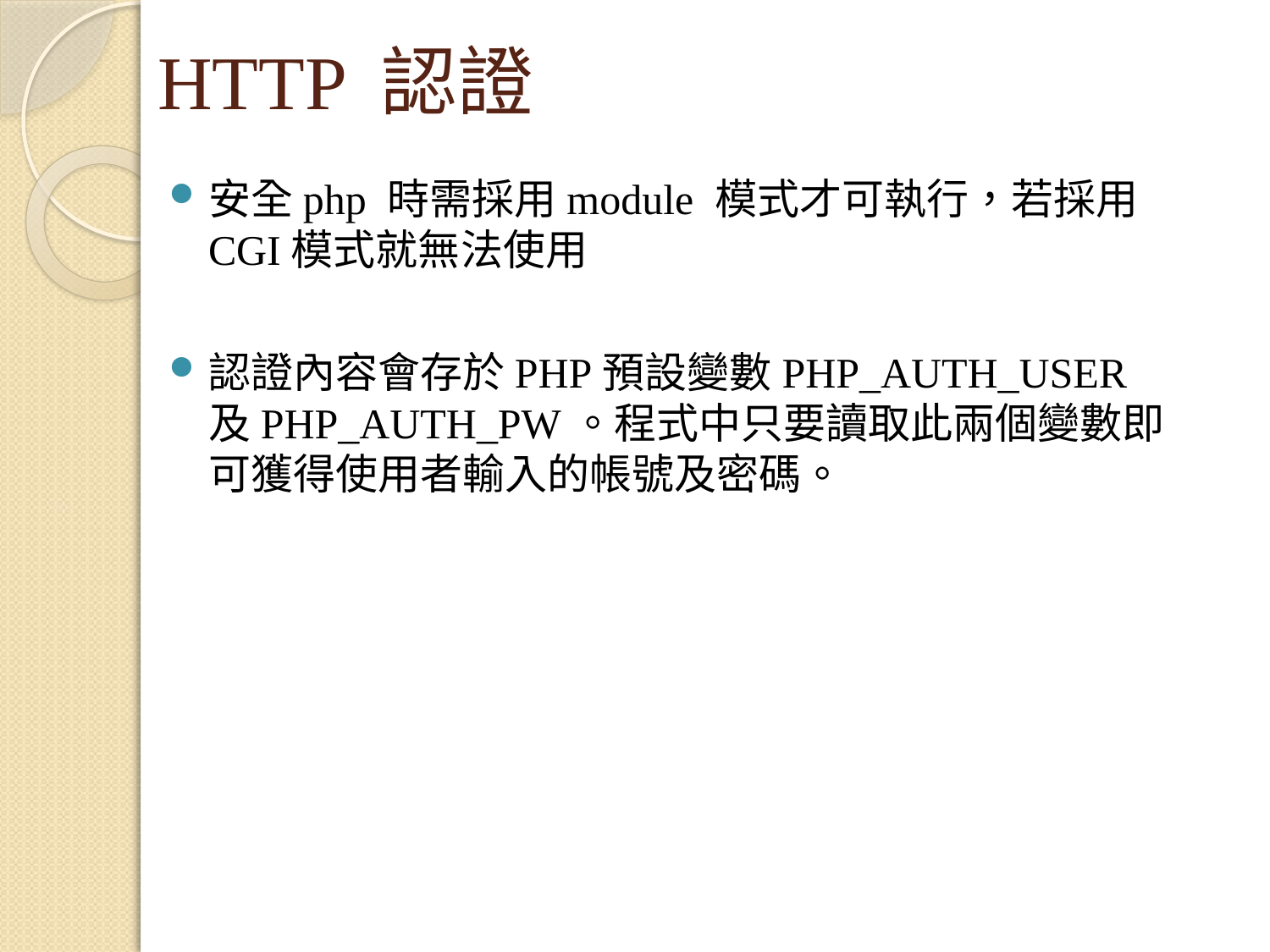

HTTP 認證
安全php 時需採用module 模式才可執行，若採用CGI模式就無法使用

認證內容會存於PHP預設變數PHP_AUTH_USER 及PHP_AUTH_PW。程式中只要讀取此兩個變數即可獲得使用者輸入的帳號及密碼。